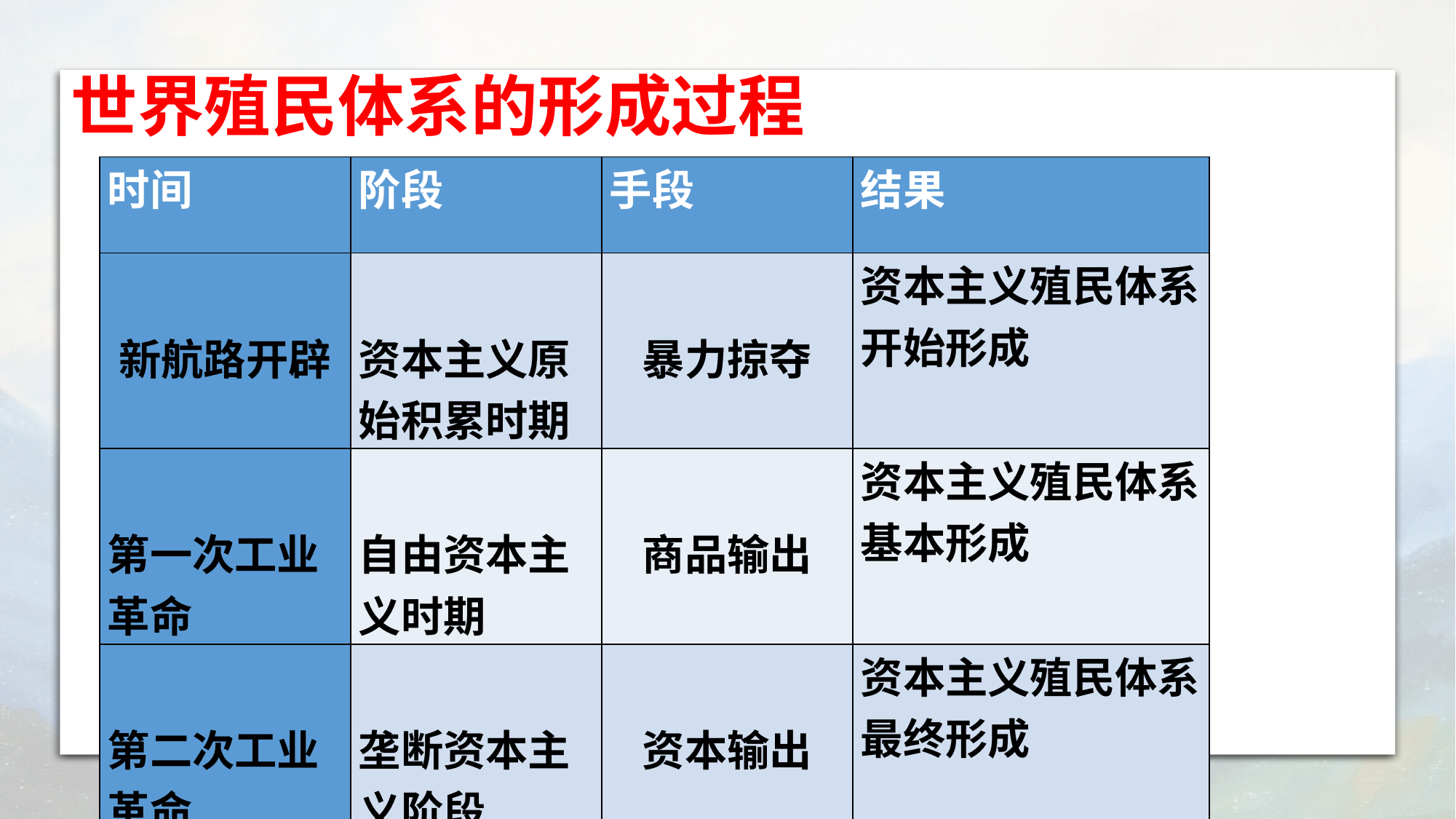

# 世界殖民体系的形成过程

| 时间 | 阶段 | 手段 | 结果 |
| --- | --- | --- | --- |
| 新航路开辟 | 资本主义原始积累时期 | 暴力掠夺 | 资本主义殖民体系开始形成 |
| 第一次工业革命 | 自由资本主义时期 | 商品输出 | 资本主义殖民体系基本形成 |
| 第二次工业革命 | 垄断资本主义阶段 | 资本输出 | 资本主义殖民体系最终形成 |